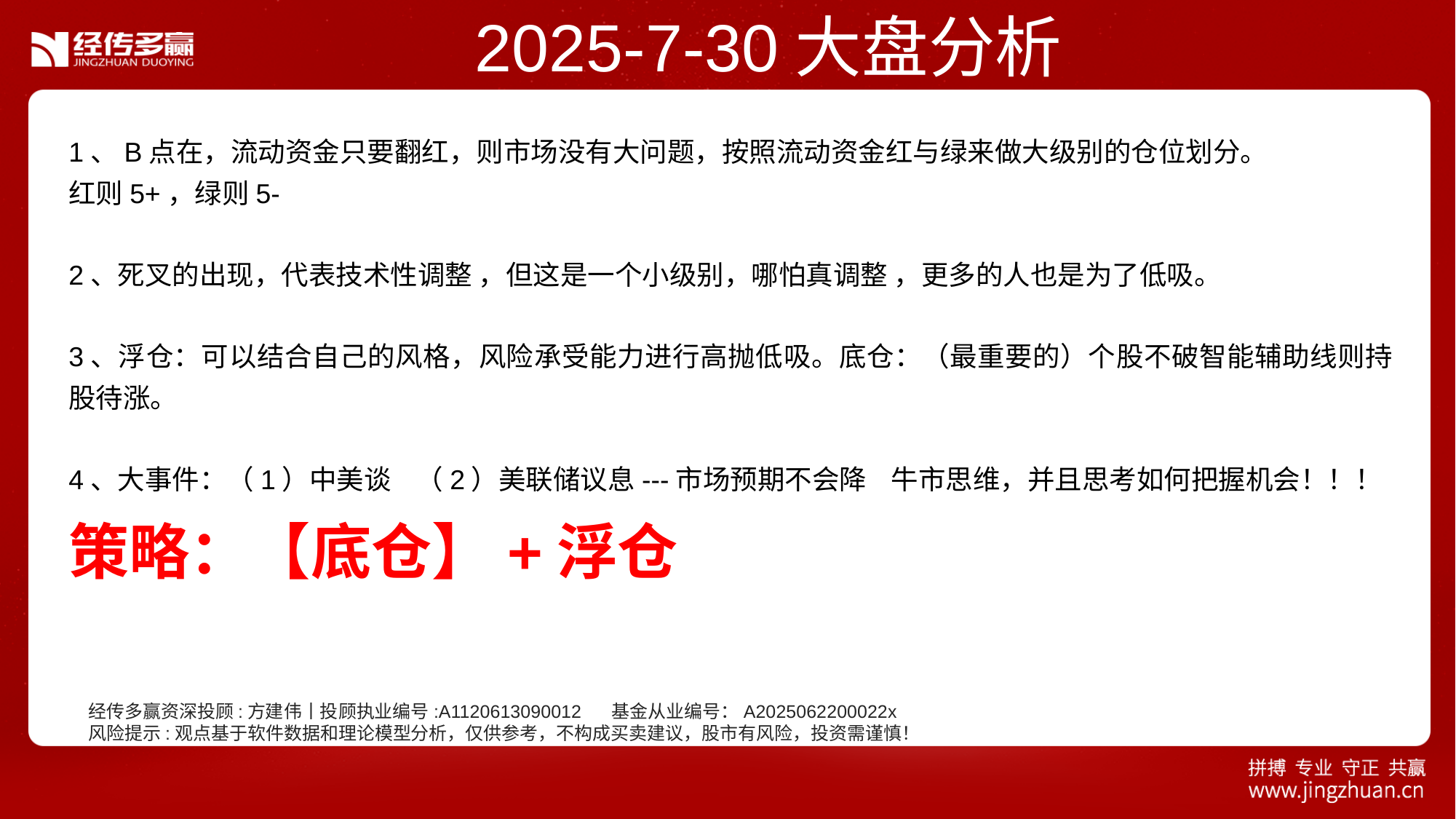

2025-7-30大盘分析
1、B点在，流动资金只要翻红，则市场没有大问题，按照流动资金红与绿来做大级别的仓位划分。
红则5+，绿则5-

2、死叉的出现，代表技术性调整 ，但这是一个小级别，哪怕真调整 ，更多的人也是为了低吸。

3、浮仓：可以结合自己的风格，风险承受能力进行高抛低吸。底仓：（最重要的）个股不破智能辅助线则持股待涨。

4、大事件：（1）中美谈    （2）美联储议息---市场预期不会降    牛市思维，并且思考如何把握机会！！！
策略：【底仓】+浮仓